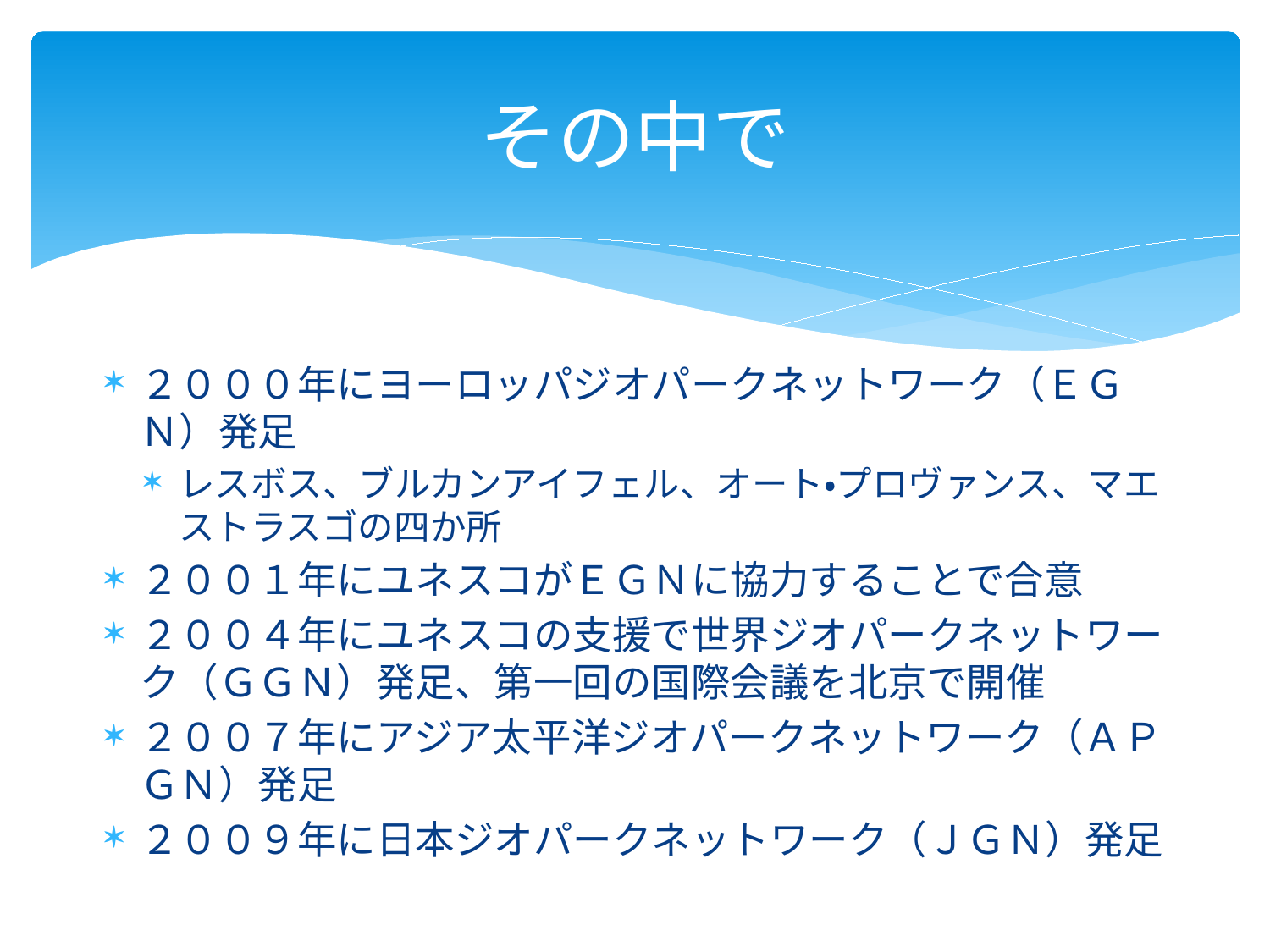

# その中で
２０００年にヨーロッパジオパークネットワーク（ＥＧＮ）発足
レスボス、ブルカンアイフェル、オート・プロヴァンス、マエストラスゴの四か所
２００１年にユネスコがＥＧＮに協力することで合意
２００４年にユネスコの支援で世界ジオパークネットワーク（ＧＧＮ）発足、第一回の国際会議を北京で開催
２００７年にアジア太平洋ジオパークネットワーク（ＡＰＧＮ）発足
２００９年に日本ジオパークネットワーク（ＪＧＮ）発足